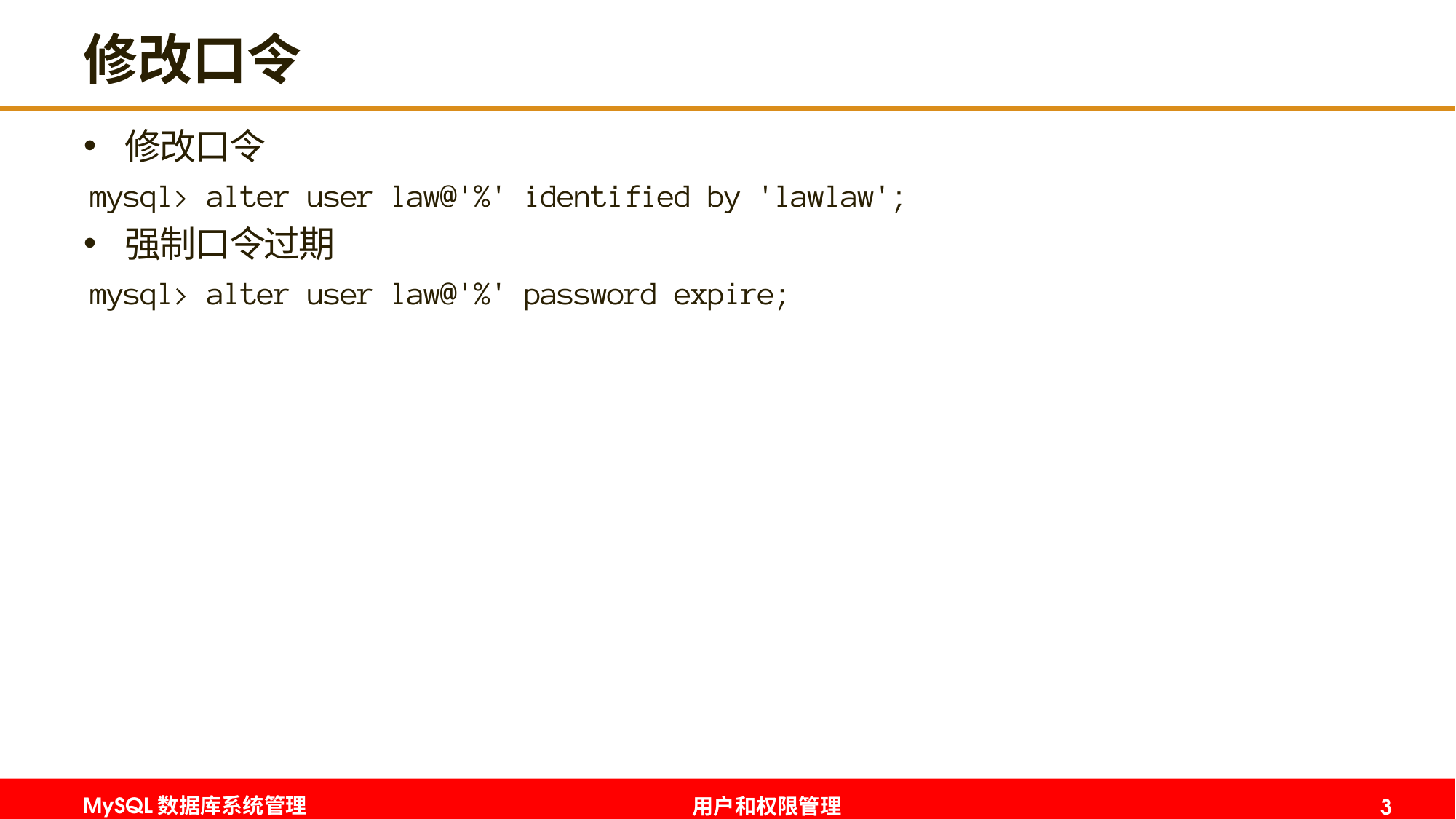

# 修改口令
修改口令
mysql> alter user law@'%' identified by 'lawlaw';
强制口令过期
mysql> alter user law@'%' password expire;